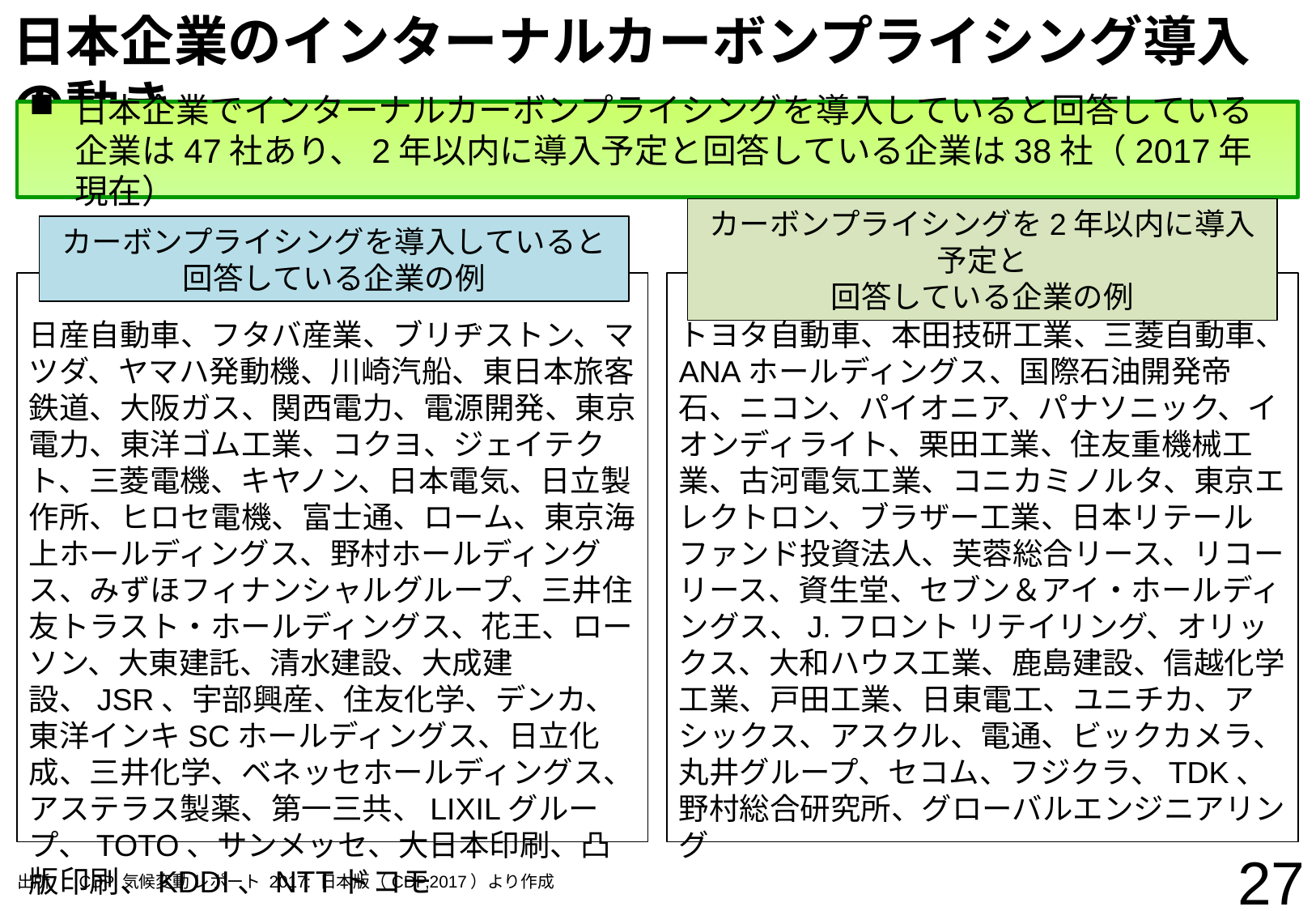

# 日本企業のインターナルカーボンプライシング導入の動き
日本企業でインターナルカーボンプライシングを導入していると回答している企業は47社あり、2年以内に導入予定と回答している企業は38社（2017年現在）
カーボンプライシングを導入していると
回答している企業の例
カーボンプライシングを2年以内に導入予定と
回答している企業の例

日産自動車、フタバ産業、ブリヂストン、マツダ、ヤマハ発動機、川崎汽船、東日本旅客鉄道、大阪ガス、関西電力、電源開発、東京電力、東洋ゴム工業、コクヨ、ジェイテクト、三菱電機、キヤノン、日本電気、日立製作所、ヒロセ電機、富士通、ローム、東京海上ホールディングス、野村ホールディングス、みずほフィナンシャルグループ、三井住友トラスト・ホールディングス、花王、ローソン、大東建託、清水建設、大成建設、JSR、宇部興産、住友化学、デンカ、東洋インキSCホールディングス、日立化成、三井化学、ベネッセホールディングス、アステラス製薬、第一三共、LIXILグループ、TOTO、サンメッセ、大日本印刷、凸版印刷、KDDI、NTTドコモ

トヨタ自動車、本田技研工業、三菱自動車、ANAホールディングス、国際石油開発帝石、ニコン、パイオニア、パナソニック、イオンディライト、栗田工業、住友重機械工業、古河電気工業、コニカミノルタ、東京エレクトロン、ブラザー工業、日本リテールファンド投資法人、芙蓉総合リース、リコーリース、資生堂、セブン＆アイ・ホールディングス、J.フロント リテイリング、オリックス、大和ハウス工業、鹿島建設、信越化学工業、戸田工業、日東電工、ユニチカ、アシックス、アスクル、電通、ビックカメラ、丸井グループ、セコム、フジクラ、TDK、野村総合研究所、グローバルエンジニアリング
27
| 出所 | CDP 気候変動 レポート 2017: 日本版（CDP,2017）より作成 |
| --- | --- |